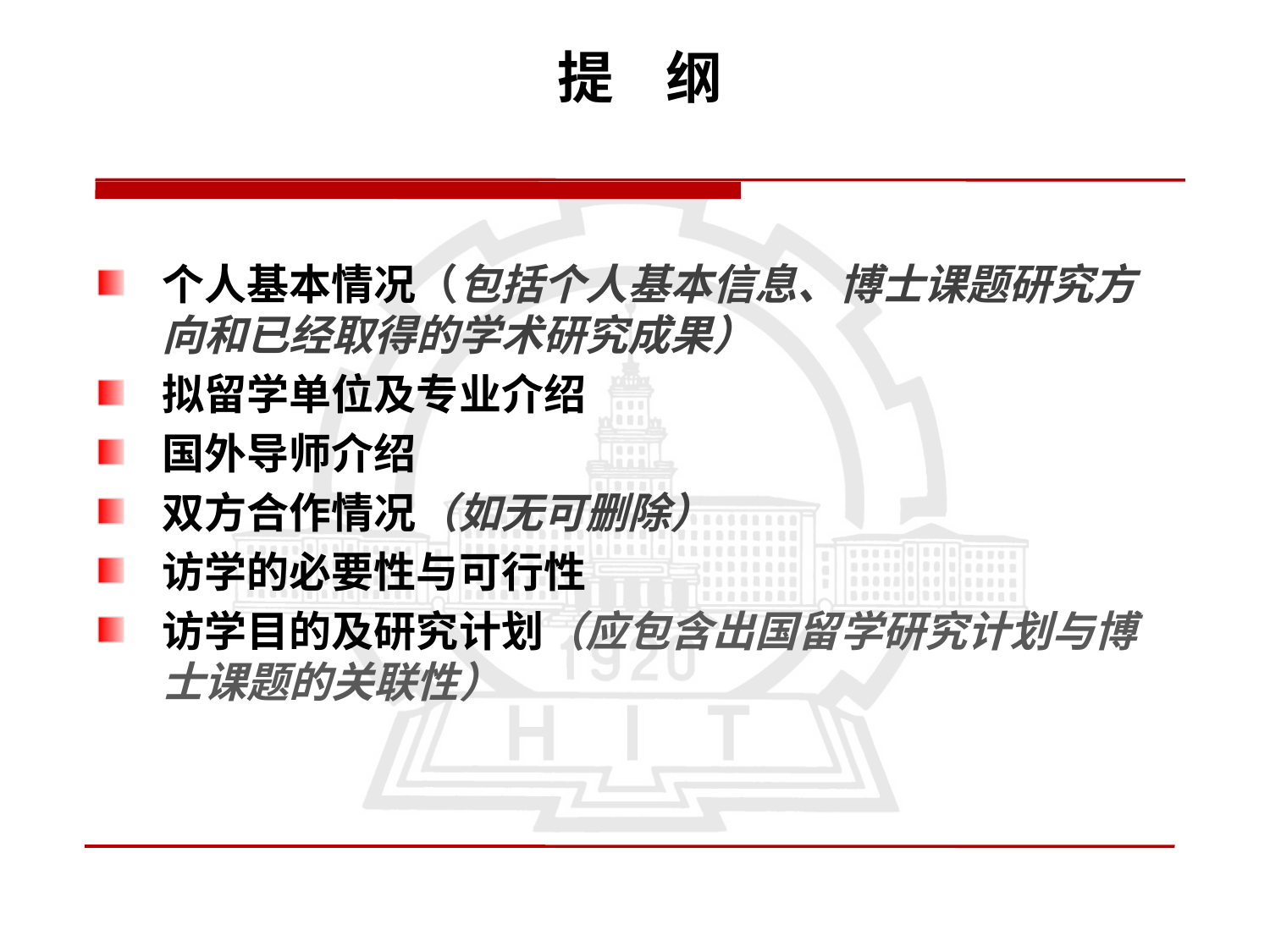

提    纲

个人基本情况（包括个人基本信息、博士课题研究方向和已经取得的学术研究成果）
拟留学单位及专业介绍
国外导师介绍
双方合作情况（如无可删除）
访学的必要性与可行性
访学目的及研究计划（应包含出国留学研究计划与博士课题的关联性）